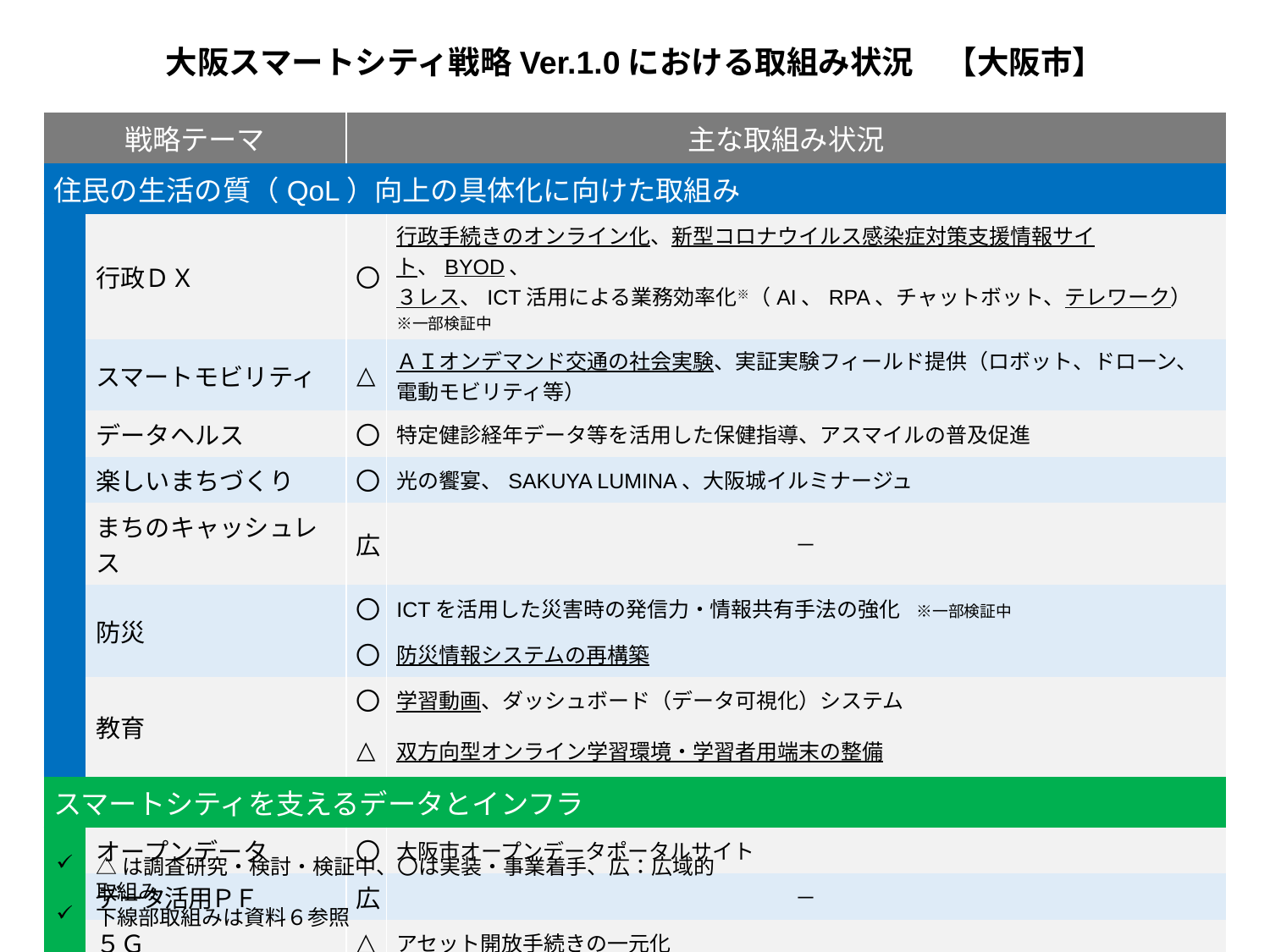

大阪スマートシティ戦略Ver.1.0における取組み状況　【大阪市】
| 戦略テーマ |  | 主な取組み状況 |  |
| --- | --- | --- | --- |
| 住民の生活の質（QoL）向上の具体化に向けた取組み |  |  |  |
|  | 行政ＤＸ | 〇 | 行政手続きのオンライン化、新型コロナウイルス感染症対策支援情報サイト、BYOD、 ３レス、ICT活用による業務効率化※（AI、RPA、チャットボット、テレワーク）　※一部検証中 |
|  | スマートモビリティ | △ | ＡＩオンデマンド交通の社会実験、実証実験フィールド提供（ロボット、ドローン、電動モビリティ等） |
|  | データヘルス | 〇 | 特定健診経年データ等を活用した保健指導、アスマイルの普及促進 |
|  | 楽しいまちづくり | 〇 | 光の饗宴、SAKUYA LUMINA、大阪城イルミナージュ |
|  | まちのキャッシュレス | 広 | － |
|  | 防災 | 〇 | ICTを活用した災害時の発信力・情報共有手法の強化　※一部検証中 |
|  |  | 〇 | 防災情報システムの再構築 |
|  | 教育 | 〇 | 学習動画、ダッシュボード（データ可視化）システム |
|  |  | △ | 双方向型オンライン学習環境・学習者用端末の整備 |
| スマートシティを支えるデータとインフラ |  |  |  |
|  | オープンデータ | 〇 | 大阪市オープンデータポータルサイト |
|  | データ活用ＰＦ | 広 | － |
|  | ５Ｇ | △ | アセット開放手続きの一元化 |
△は調査研究・検討・検証中、〇は実装・事業着手、広：広域的取組み
下線部取組みは資料６参照